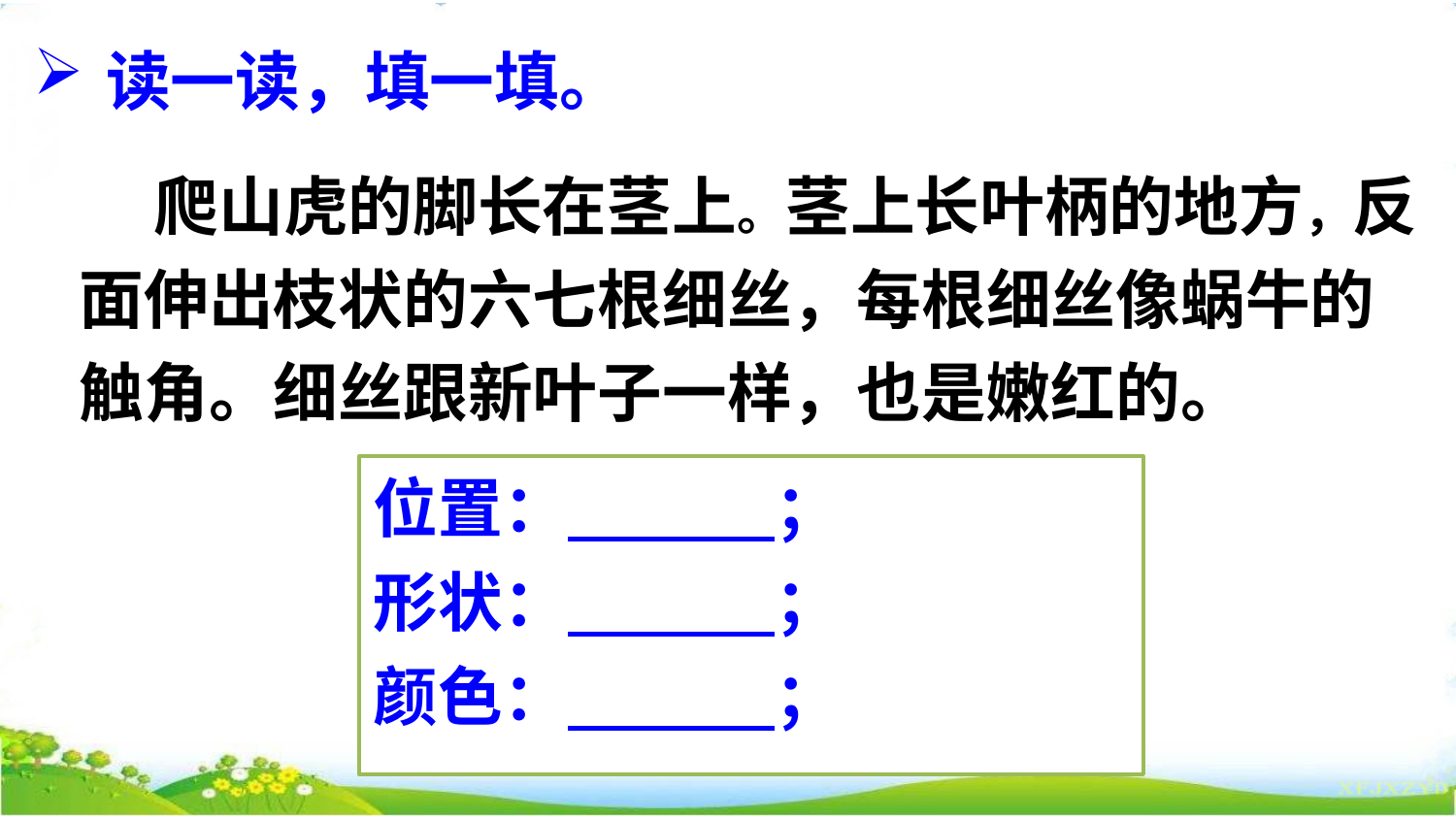

读一读，填一填。
    爬山虎的脚长在茎上。茎上长叶柄的地方，反面伸出枝状的六七根细丝，每根细丝像蜗牛的触角。细丝跟新叶子一样，也是嫩红的。
位置：              ；
形状：              ；
颜色：              ；